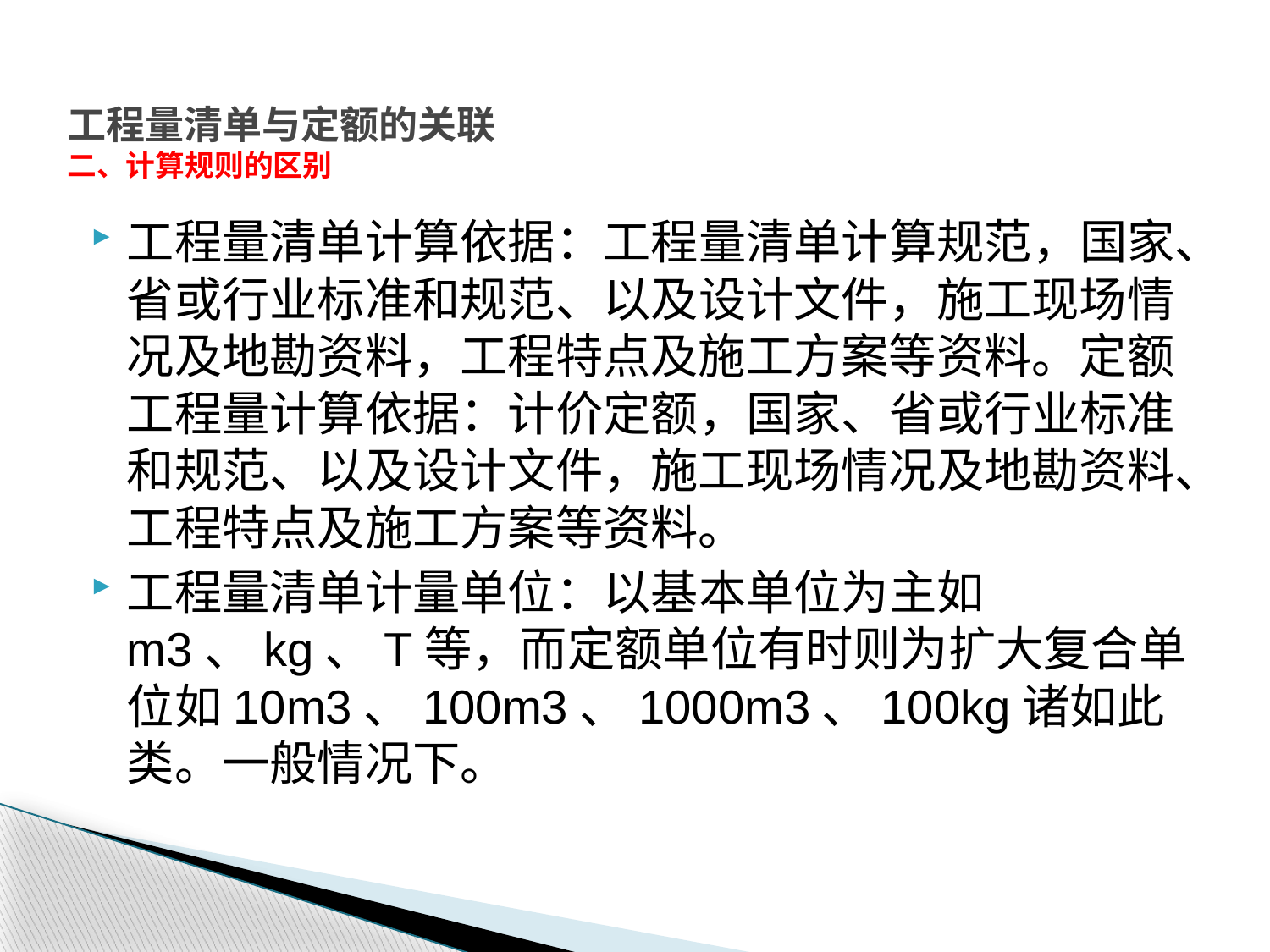

# 工程量清单与定额的关联 二、计算规则的区别
工程量清单计算依据：工程量清单计算规范，国家、省或行业标准和规范、以及设计文件，施工现场情况及地勘资料，工程特点及施工方案等资料。定额工程量计算依据：计价定额，国家、省或行业标准和规范、以及设计文件，施工现场情况及地勘资料、工程特点及施工方案等资料。
工程量清单计量单位：以基本单位为主如m3、kg、T等，而定额单位有时则为扩大复合单位如10m3、100m3、1000m3、100kg诸如此类。一般情况下。